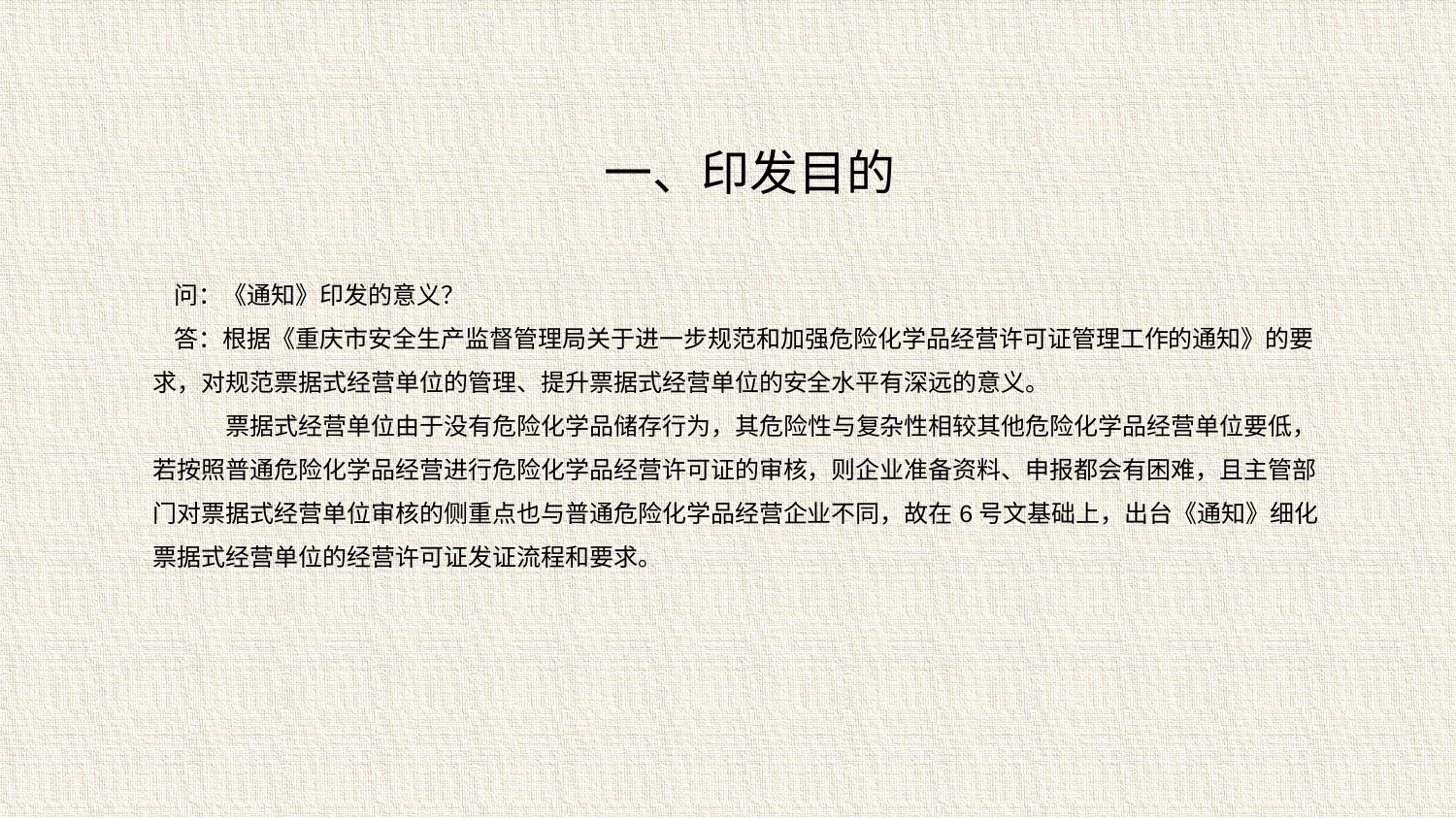

一、印发目的
   问：《通知》印发的意义？
   答：根据《重庆市安全生产监督管理局关于进一步规范和加强危险化学品经营许可证管理工作的通知》的要求，对规范票据式经营单位的管理、提升票据式经营单位的安全水平有深远的意义。
票据式经营单位由于没有危险化学品储存行为，其危险性与复杂性相较其他危险化学品经营单位要低，若按照普通危险化学品经营进行危险化学品经营许可证的审核，则企业准备资料、申报都会有困难，且主管部门对票据式经营单位审核的侧重点也与普通危险化学品经营企业不同，故在6号文基础上，出台《通知》细化票据式经营单位的经营许可证发证流程和要求。